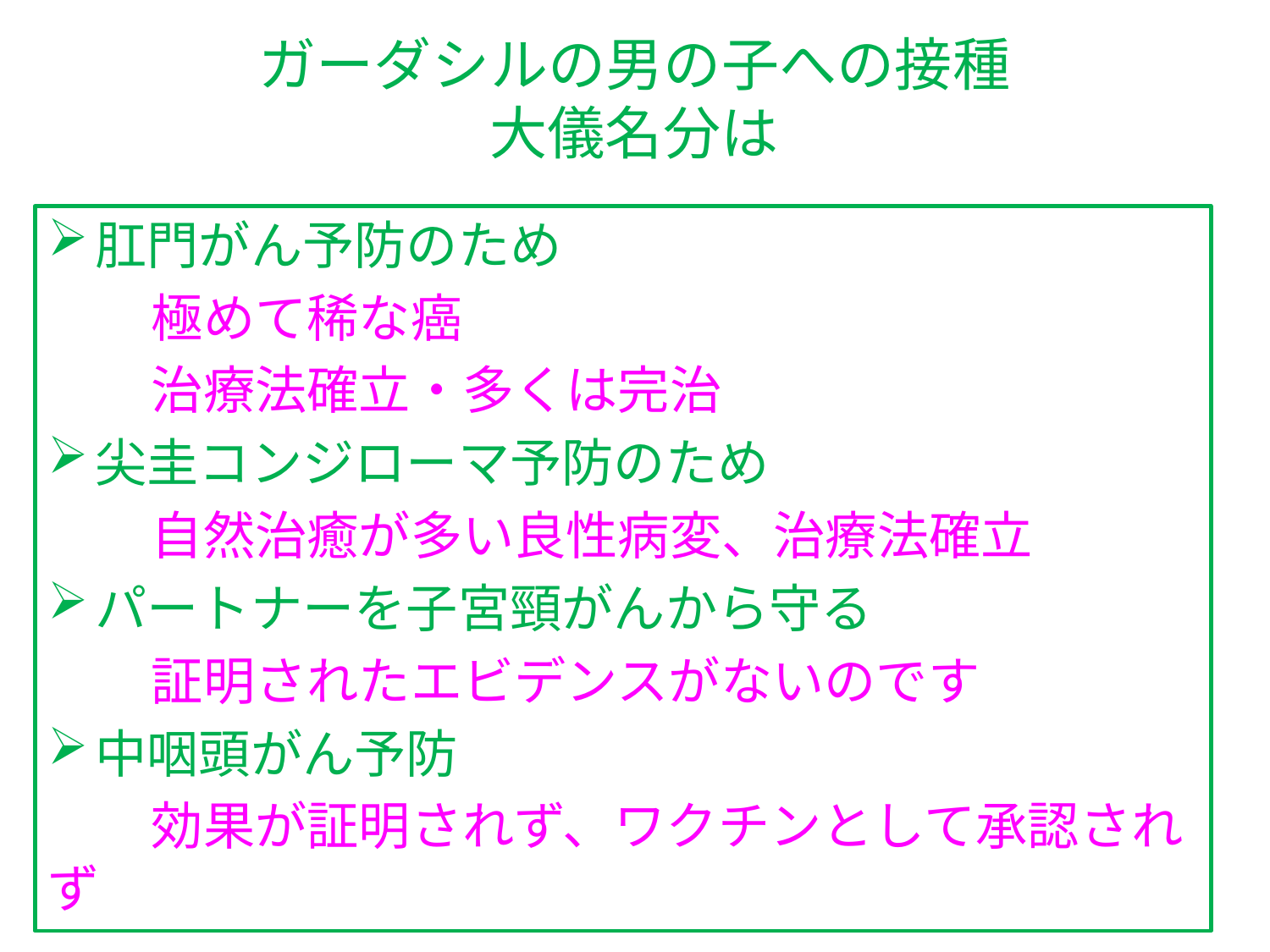

# ガーダシルの男の子への接種 大儀名分は
肛門がん予防のため
　　極めて稀な癌
　　治療法確立・多くは完治
尖圭コンジローマ予防のため
　　自然治癒が多い良性病変、治療法確立
パートナーを子宮頸がんから守る
　　証明されたエビデンスがないのです
中咽頭がん予防
　　効果が証明されず、ワクチンとして承認されず